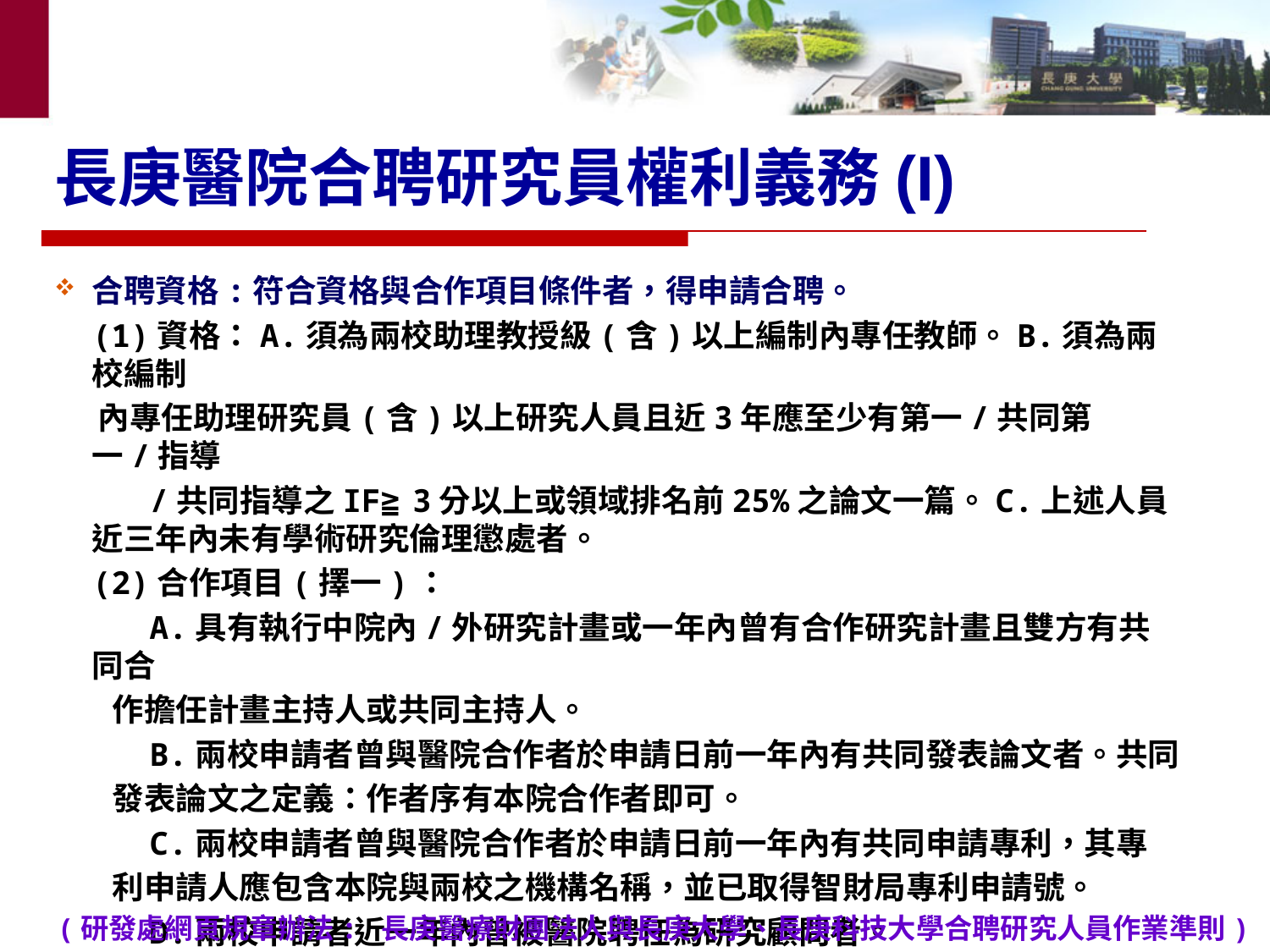

# 長庚醫院合聘研究員權利義務(I)
合聘資格:符合資格與合作項目條件者，得申請合聘。
  (1)資格：A.須為兩校助理教授級(含)以上編制內專任教師。B.須為兩校編制
     內專任助理研究員(含)以上研究人員且近3年應至少有第一/共同第一/指導
     /共同指導之IF≧3分以上或領域排名前25%之論文一篇。C.上述人員近三年內未有學術研究倫理懲處者。
  (2)合作項目(擇一)：
     A.具有執行中院內/外研究計畫或一年內曾有合作研究計畫且雙方有共同合
       作擔任計畫主持人或共同主持人。
     B.兩校申請者曾與醫院合作者於申請日前一年內有共同發表論文者。共同
       發表論文之定義：作者序有本院合作者即可。
     C.兩校申請者曾與醫院合作者於申請日前一年內有共同申請專利，其專
       利申請人應包含本院與兩校之機構名稱，並已取得智財局專利申請號。
     D.兩校申請者近一年內曾被醫院聘任為研究顧問者。
    (新合作者隨到隨審)

(研發處網頁規章辦法: 長庚醫療財團法人與長庚大學、長庚科技大學合聘研究人員作業準則)